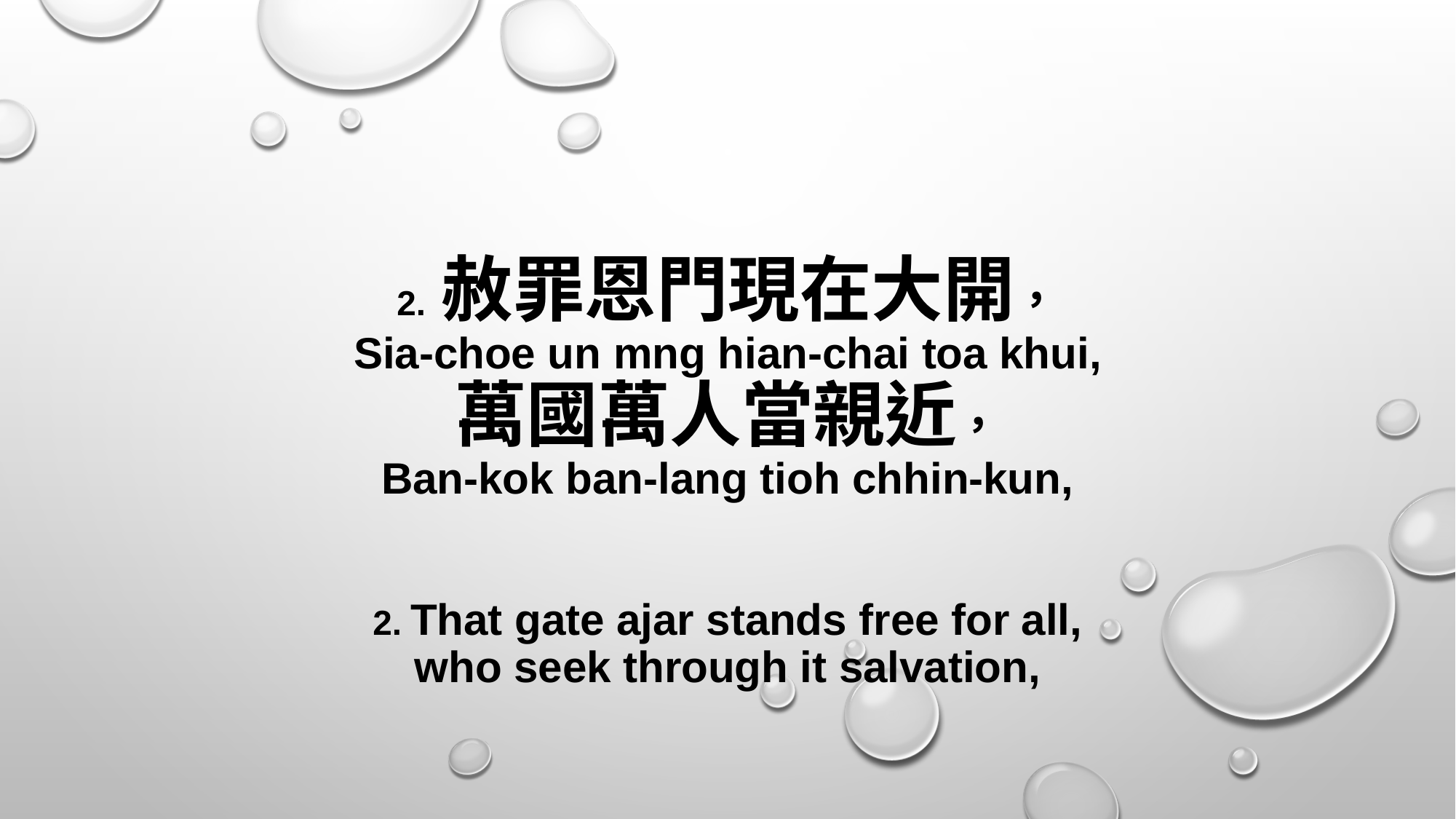

# 2. 赦罪恩門現在大開， Sia-choe un mng hian-chai toa khui, 萬國萬人當親近， Ban-kok ban-lang tioh chhin-kun, 2. That gate ajar stands free for all, who seek through it salvation,